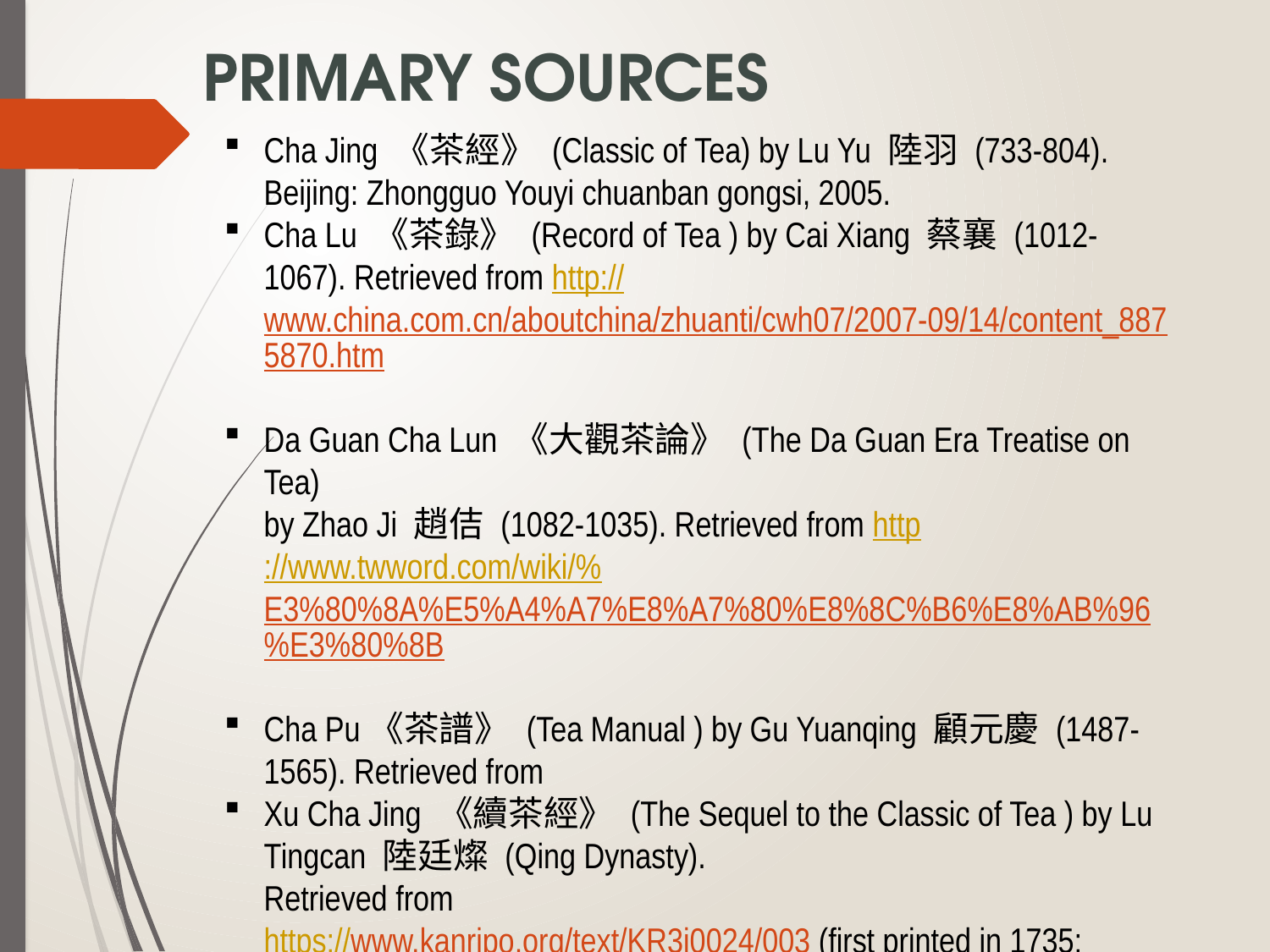

PRIMARY SOURCES
Cha Jing 《茶經》 (Classic of Tea) by Lu Yu 陸羽 (733-804). Beijing: Zhongguo Youyi chuanban gongsi, 2005.
Cha Lu 《茶錄》 (Record of Tea ) by Cai Xiang 蔡襄 (1012-1067). Retrieved from http://www.china.com.cn/aboutchina/zhuanti/cwh07/2007-09/14/content_8875870.htm
Da Guan Cha Lun 《大觀茶論》 (The Da Guan Era Treatise on Tea)
by Zhao Ji 趙佶 (1082-1035). Retrieved from http://www.twword.com/wiki/%E3%80%8A%E5%A4%A7%E8%A7%80%E8%8C%B6%E8%AB%96%E3%80%8B
Cha Pu《茶譜》 (Tea Manual ) by Gu Yuanqing 顧元慶 (1487-1565). Retrieved from
Xu Cha Jing 《續茶經》 (The Sequel to the Classic of Tea ) by Lu Tingcan 陸廷燦 (Qing Dynasty).
Retrieved from
https://www.kanripo.org/text/KR3i0024/003 (first printed in 1735; collected in Si Ku Quan Shu 四庫全書)